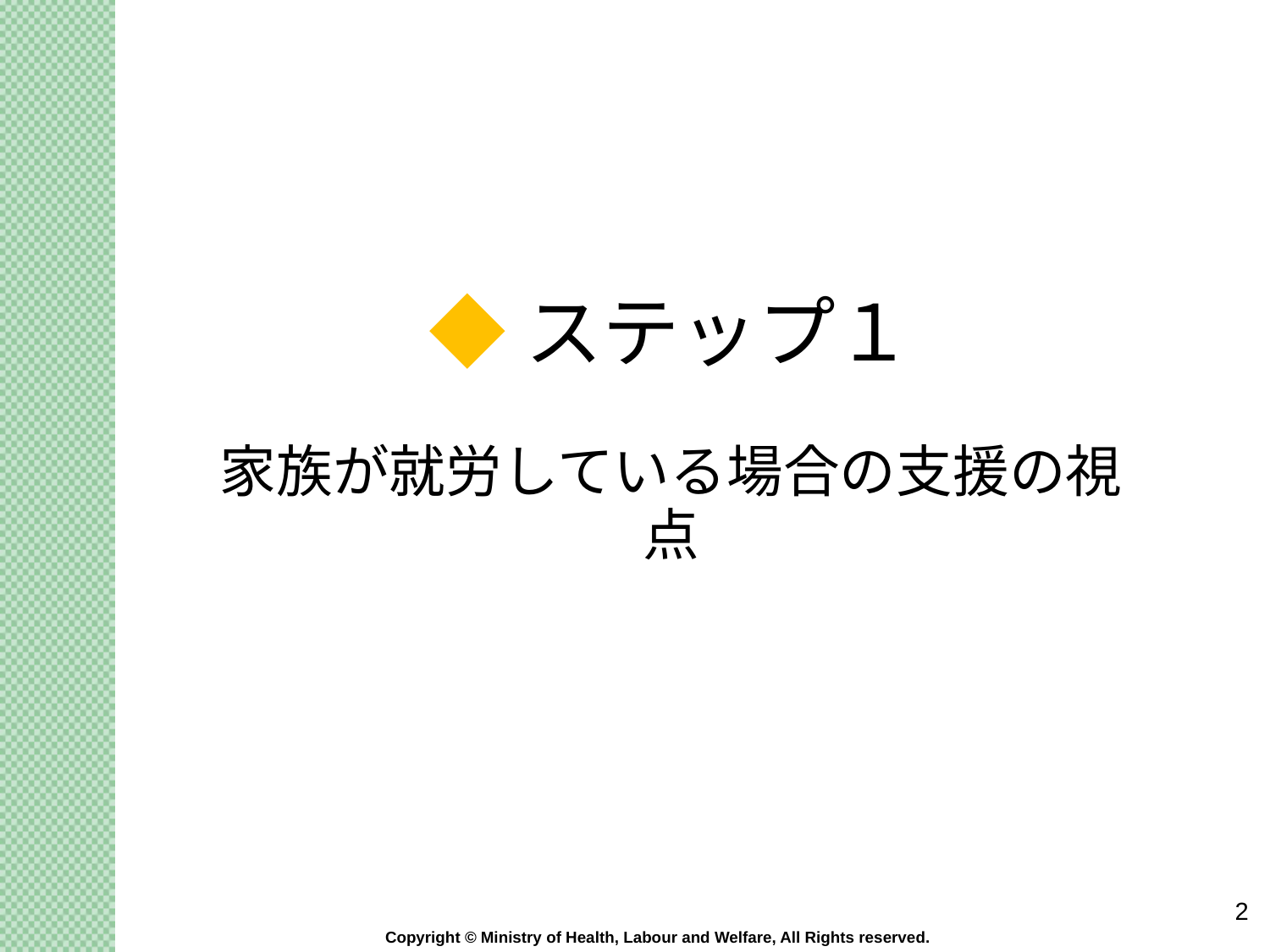

# ◆ステップ１ 家族が就労している場合の支援の視点
2
Copyright © Ministry of Health, Labour and Welfare, All Rights reserved.